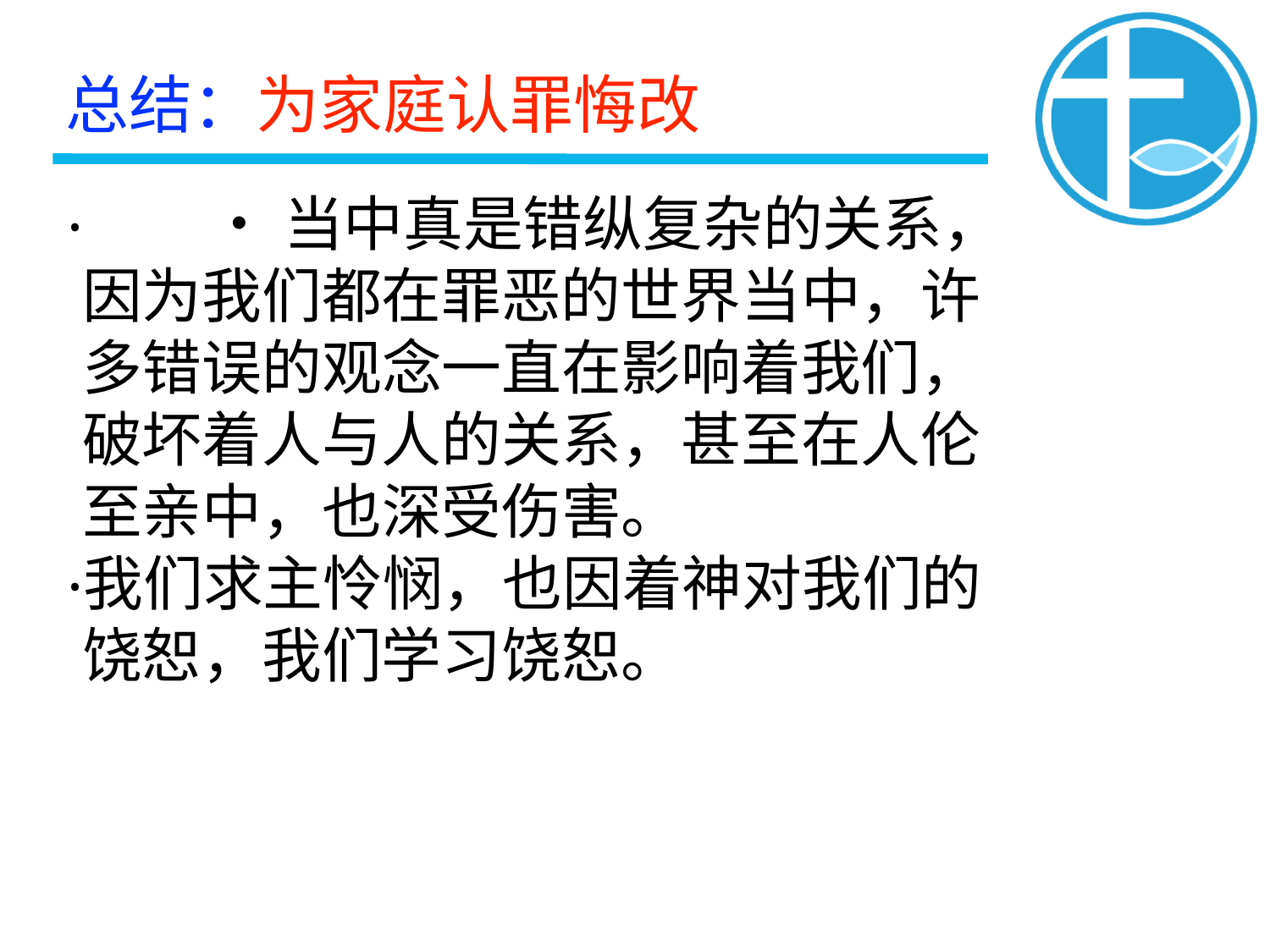

总结：为家庭认罪悔改
	‧当中真是错纵复杂的关系，因为我们都在罪恶的世界当中，许多错误的观念一直在影响着我们，破坏着人与人的关系，甚至在人伦至亲中，也深受伤害。
我们求主怜悯，也因着神对我们的饶恕，我们学习饶恕。